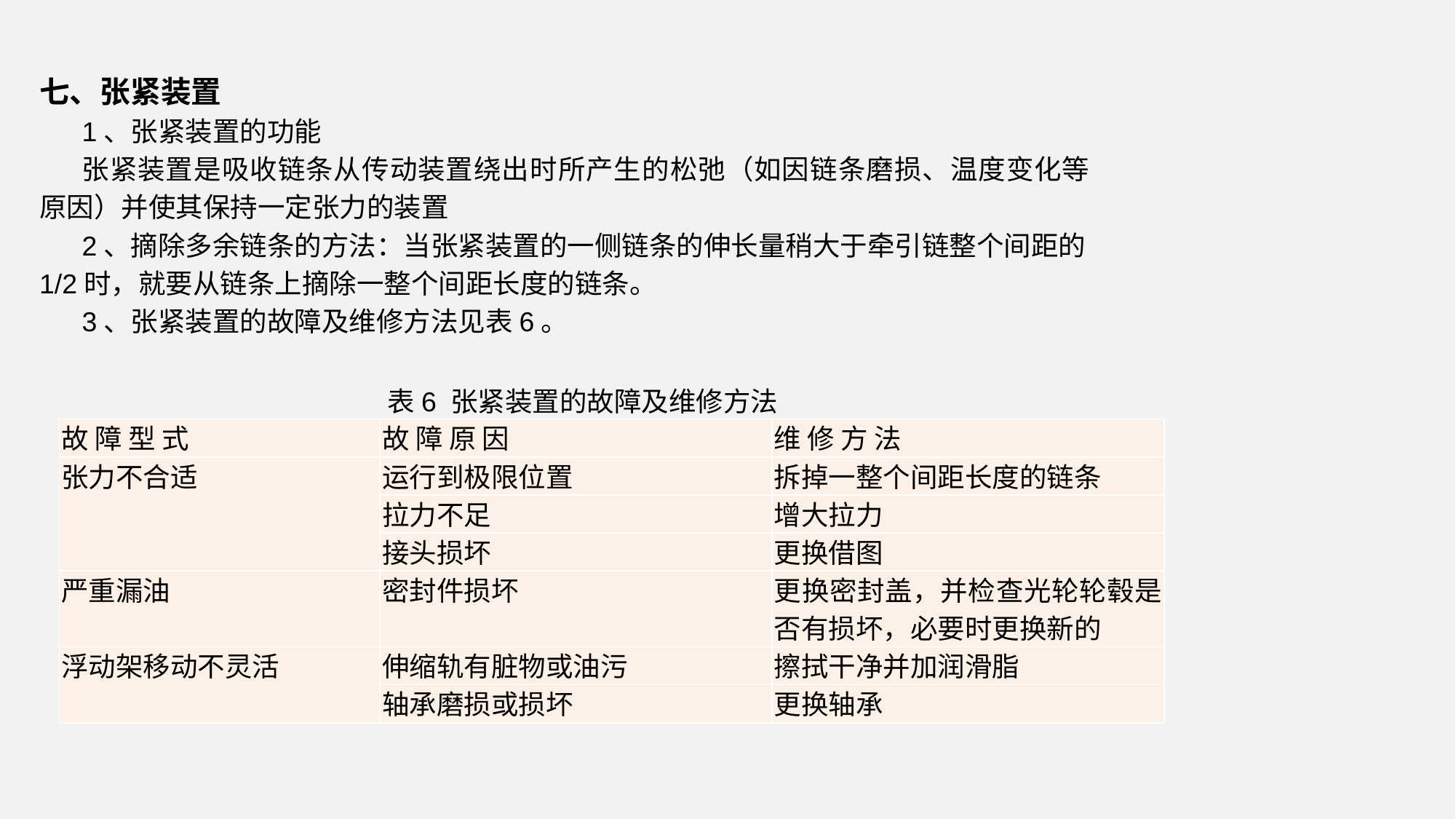

七、张紧装置
1、张紧装置的功能
张紧装置是吸收链条从传动装置绕出时所产生的松弛（如因链条磨损、温度变化等原因）并使其保持一定张力的装置
2、摘除多余链条的方法：当张紧装置的一侧链条的伸长量稍大于牵引链整个间距的1/2时，就要从链条上摘除一整个间距长度的链条。
3、张紧装置的故障及维修方法见表6。
表6 张紧装置的故障及维修方法
| 故 障 型 式 | 故 障 原 因 | 维 修 方 法 |
| --- | --- | --- |
| 张力不合适 | 运行到极限位置 | 拆掉一整个间距长度的链条 |
|  | 拉力不足 | 增大拉力 |
|  | 接头损坏 | 更换借图 |
| 严重漏油 | 密封件损坏 | 更换密封盖，并检查光轮轮毂是否有损坏，必要时更换新的 |
| 浮动架移动不灵活 | 伸缩轨有脏物或油污 | 擦拭干净并加润滑脂 |
|  | 轴承磨损或损坏 | 更换轴承 |